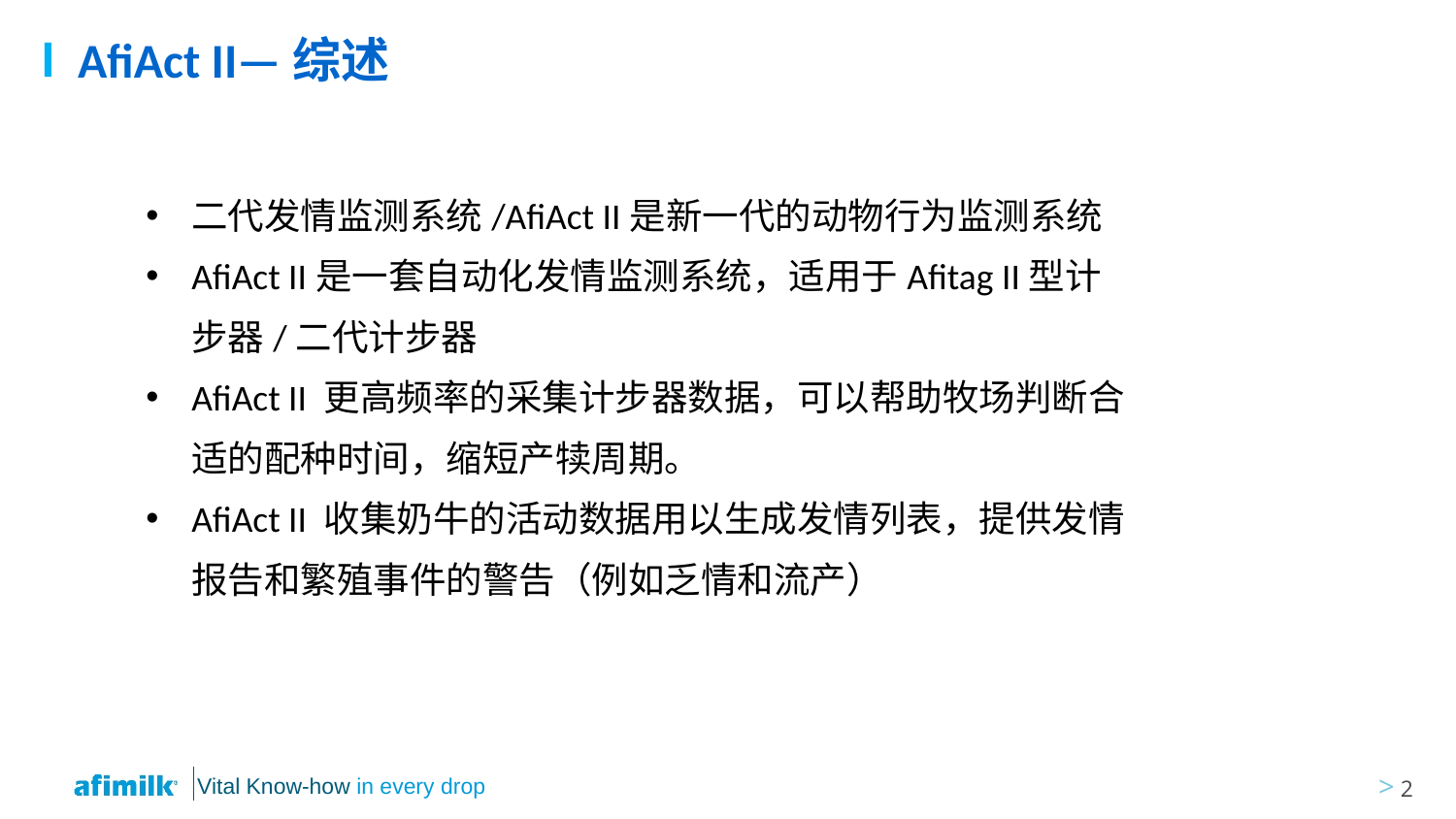

# AfiAct II—综述
二代发情监测系统/AfiAct II是新一代的动物行为监测系统
AfiAct II是一套自动化发情监测系统，适用于Afitag II型计步器/二代计步器
AfiAct II 更高频率的采集计步器数据，可以帮助牧场判断合适的配种时间，缩短产犊周期。
AfiAct II 收集奶牛的活动数据用以生成发情列表，提供发情报告和繁殖事件的警告（例如乏情和流产）